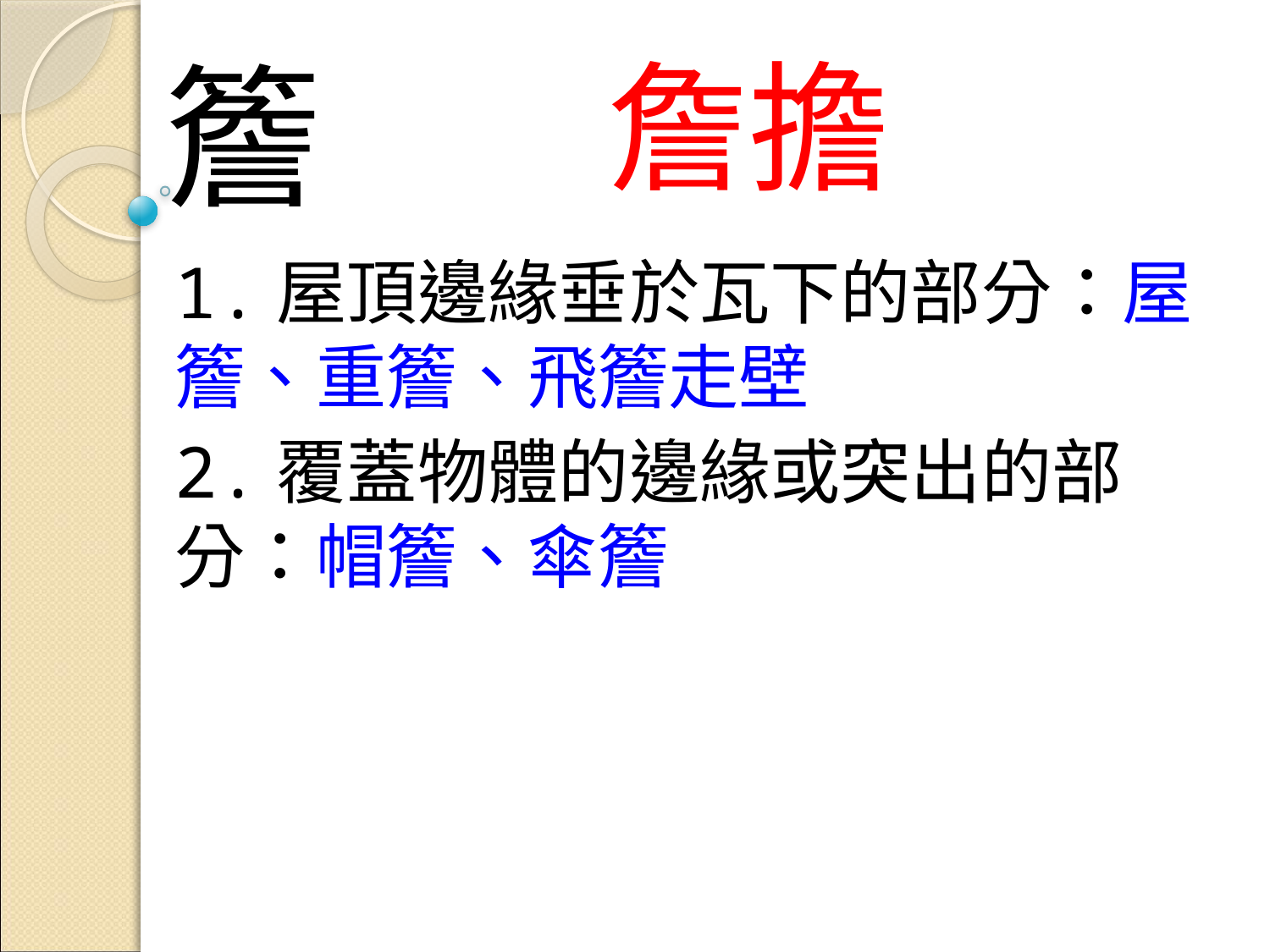

# 詹擔
簷
1.屋頂邊緣垂於瓦下的部分：屋簷、重簷、飛簷走壁
2.覆蓋物體的邊緣或突出的部分：帽簷、傘簷